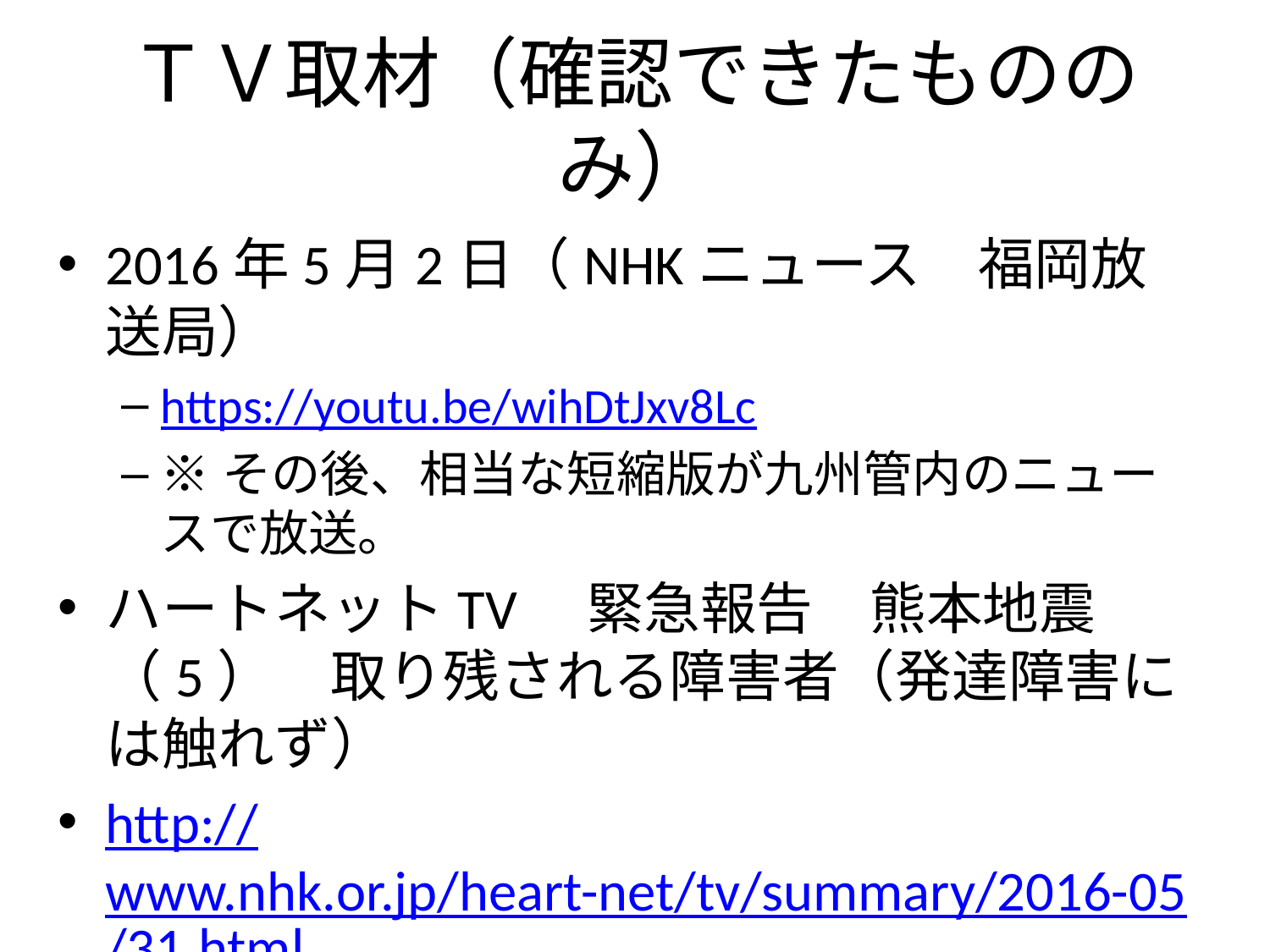

# ＴＶ取材（確認できたもののみ）
2016年5月2日（NHKニュース　福岡放送局）
https://youtu.be/wihDtJxv8Lc
※その後、相当な短縮版が九州管内のニュースで放送。
ハートネットTV　緊急報告　熊本地震（5）　取り残される障害者（発達障害には触れず）
http://www.nhk.or.jp/heart-net/tv/summary/2016-05/31.html